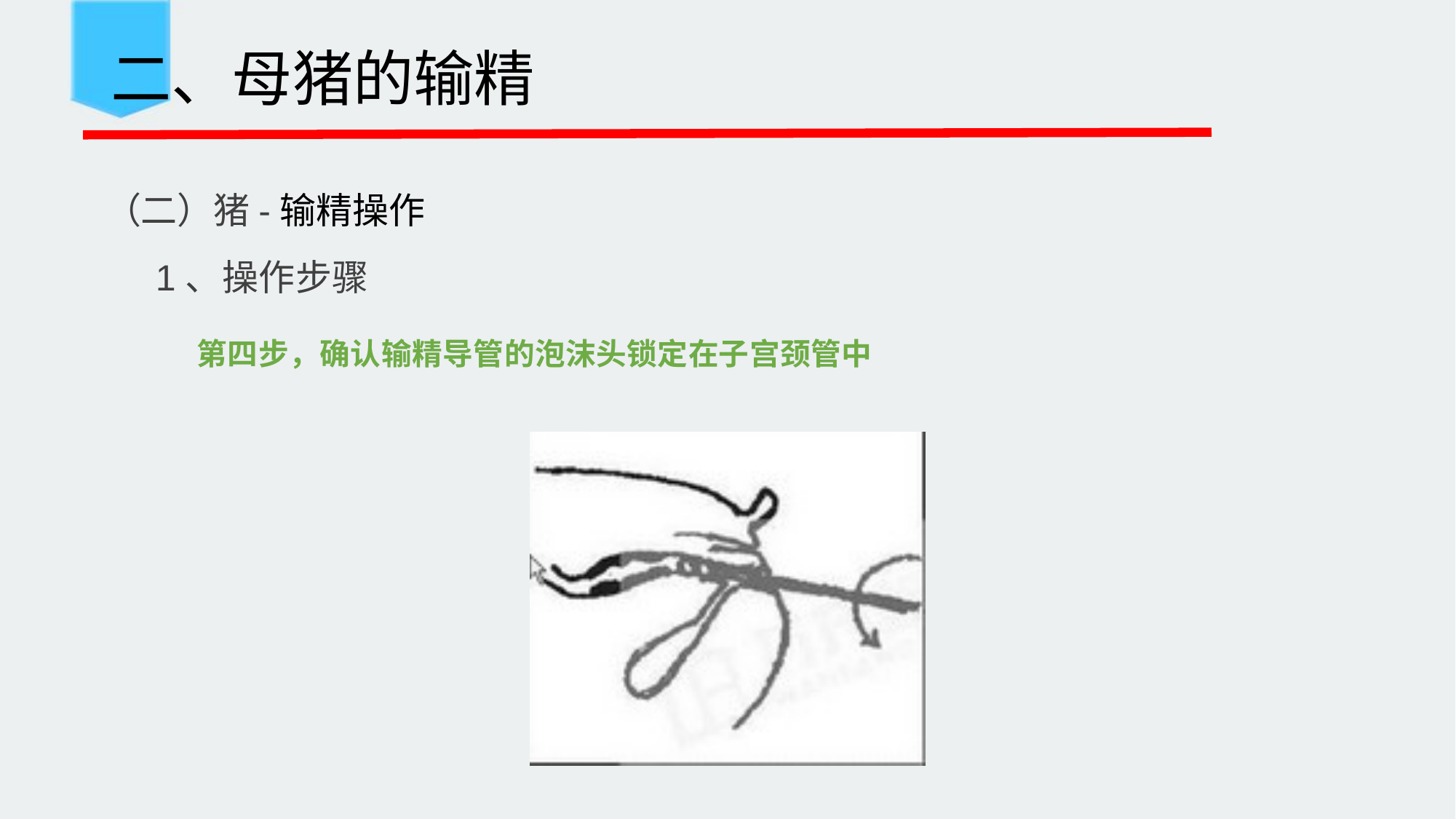

二、母猪的输精
  （二）猪-输精操作
       1、操作步骤

第四步，确认输精导管的泡沫头锁定在子宫颈管中